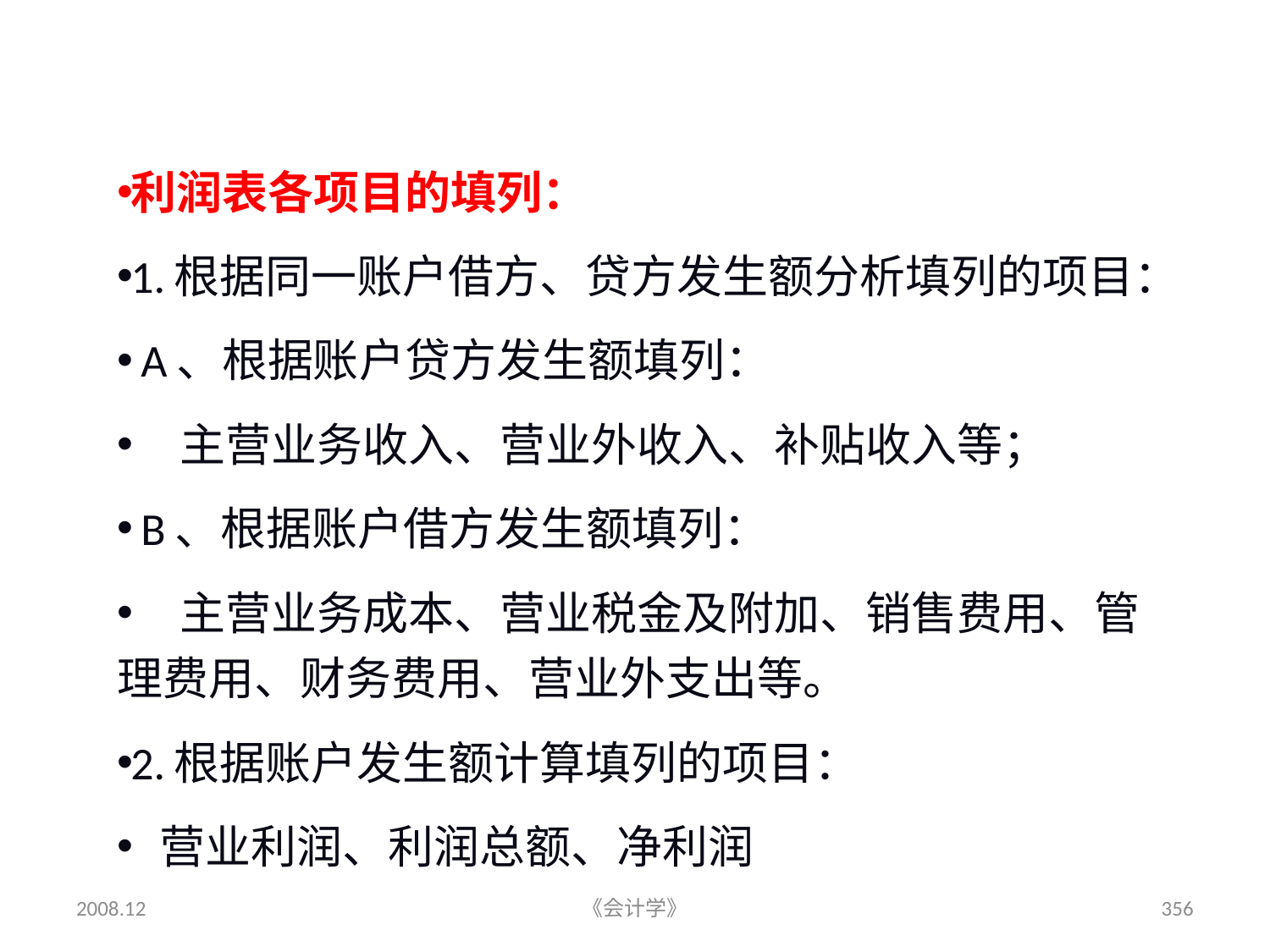

#
利润表各项目的填列：
1.根据同一账户借方、贷方发生额分析填列的项目：
 A、根据账户贷方发生额填列：
    主营业务收入、营业外收入、补贴收入等；
 B、根据账户借方发生额填列：
    主营业务成本、营业税金及附加、销售费用、管理费用、财务费用、营业外支出等。
2.根据账户发生额计算填列的项目：
  营业利润、利润总额、净利润
2008.12
《会计学》
356